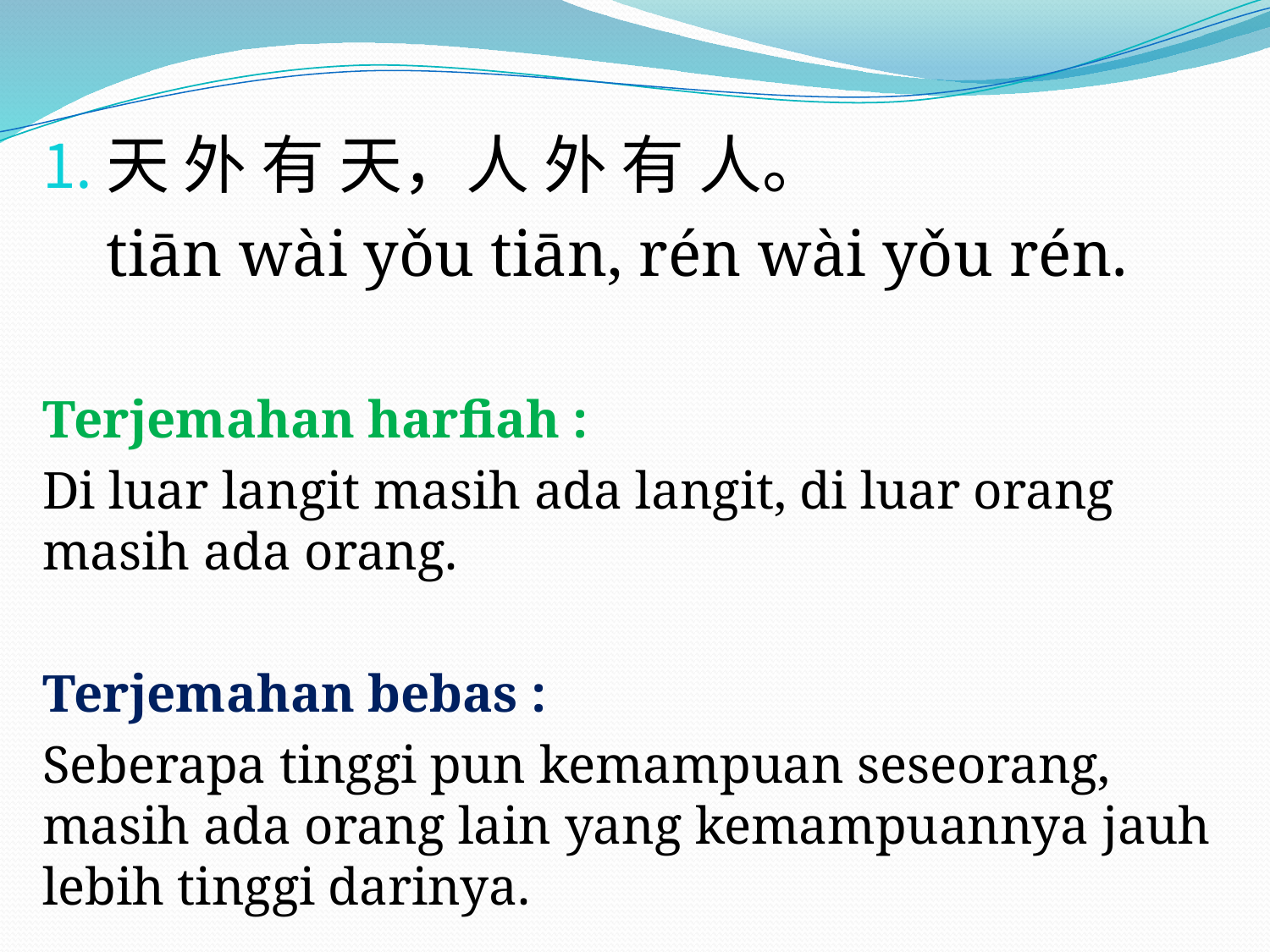

天 外 有 天，人 外 有 人。
	tiān wài yǒu tiān, rén wài yǒu rén.

Terjemahan harfiah :
Di luar langit masih ada langit, di luar orang masih ada orang.

Terjemahan bebas :
Seberapa tinggi pun kemampuan seseorang, masih ada orang lain yang kemampuannya jauh lebih tinggi darinya.